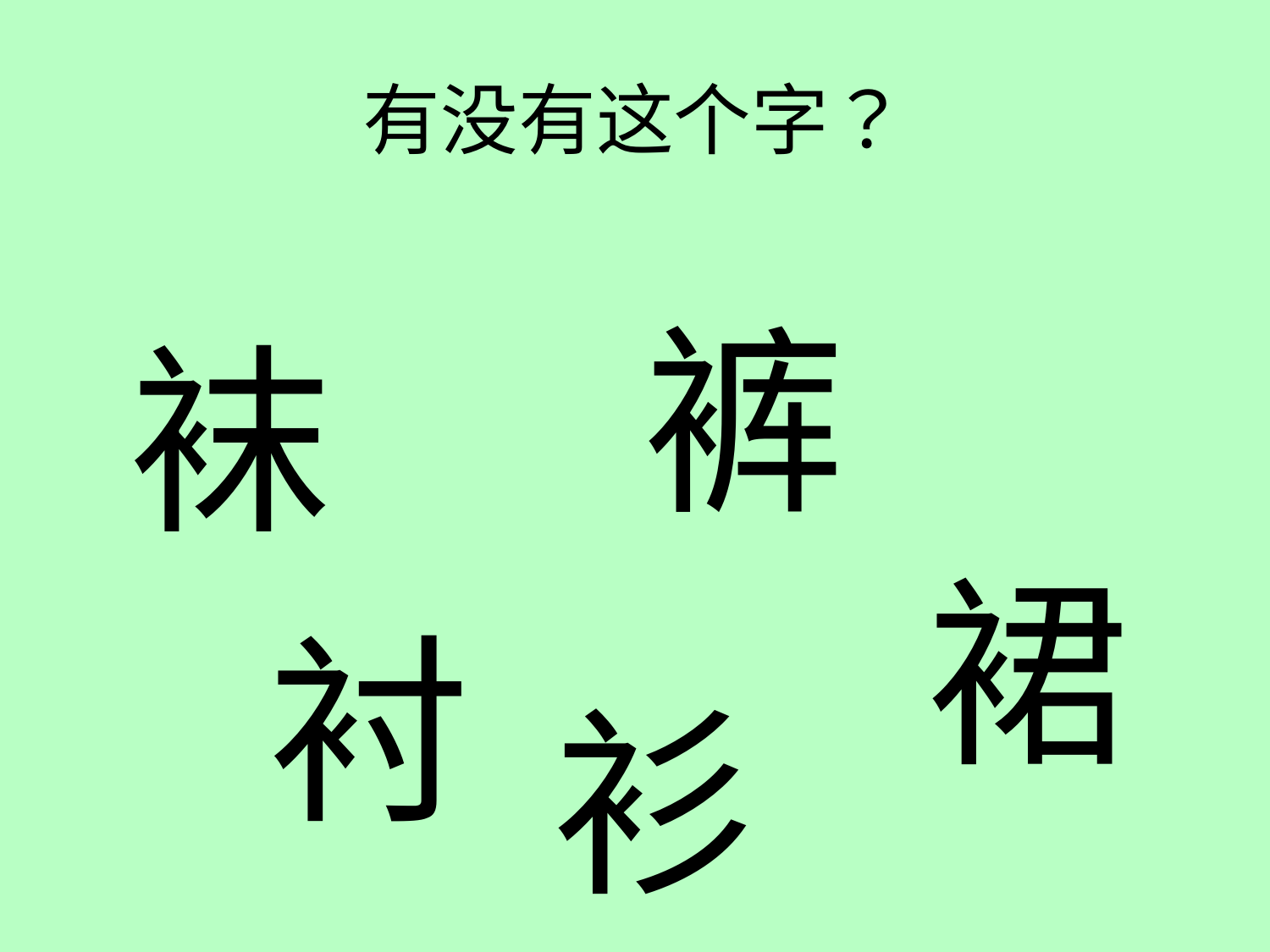

# 有没有这个字？
裤
袜
裙
衬
衫